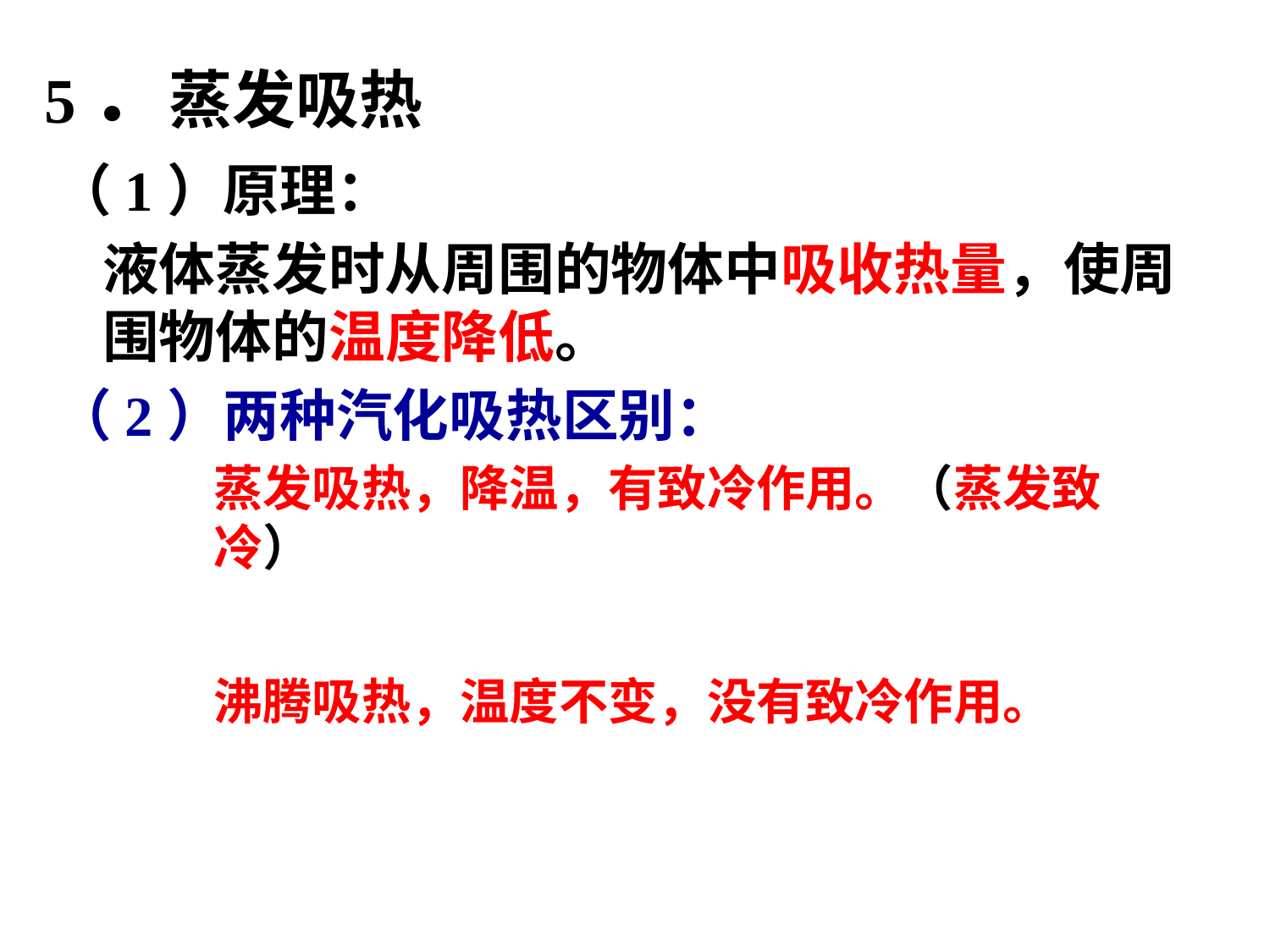

# 5．蒸发吸热
（1）原理：
液体蒸发时从周围的物体中吸收热量，使周围物体的温度降低。
（2）两种汽化吸热区别：
蒸发吸热，降温，有致冷作用。（蒸发致冷）

沸腾吸热，温度不变，没有致冷作用。